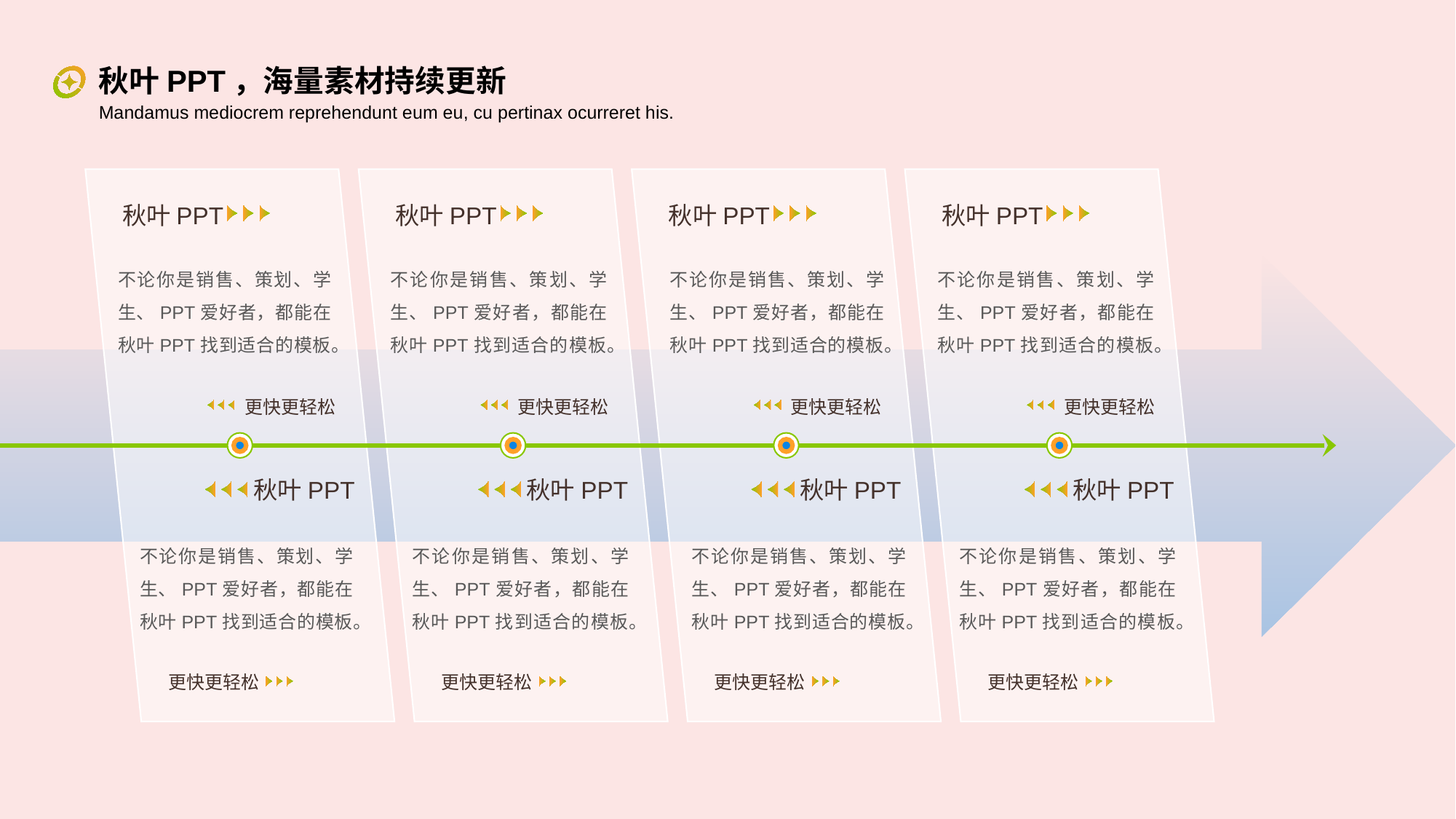

秋叶PPT，海量素材持续更新

Mandamus mediocrem reprehendunt eum eu, cu pertinax ocurreret his.

秋叶PPT
秋叶PPT
秋叶PPT
秋叶PPT

不论你是销售、策划、学生、PPT爱好者，都能在秋叶PPT找到适合的模板。
不论你是销售、策划、学生、PPT爱好者，都能在秋叶PPT找到适合的模板。
不论你是销售、策划、学生、PPT爱好者，都能在秋叶PPT找到适合的模板。
不论你是销售、策划、学生、PPT爱好者，都能在秋叶PPT找到适合的模板。
更快更轻松
更快更轻松
更快更轻松
更快更轻松

秋叶PPT
秋叶PPT
秋叶PPT
秋叶PPT

不论你是销售、策划、学生、PPT爱好者，都能在秋叶PPT找到适合的模板。
不论你是销售、策划、学生、PPT爱好者，都能在秋叶PPT找到适合的模板。
不论你是销售、策划、学生、PPT爱好者，都能在秋叶PPT找到适合的模板。
不论你是销售、策划、学生、PPT爱好者，都能在秋叶PPT找到适合的模板。
更快更轻松
更快更轻松
更快更轻松
更快更轻松